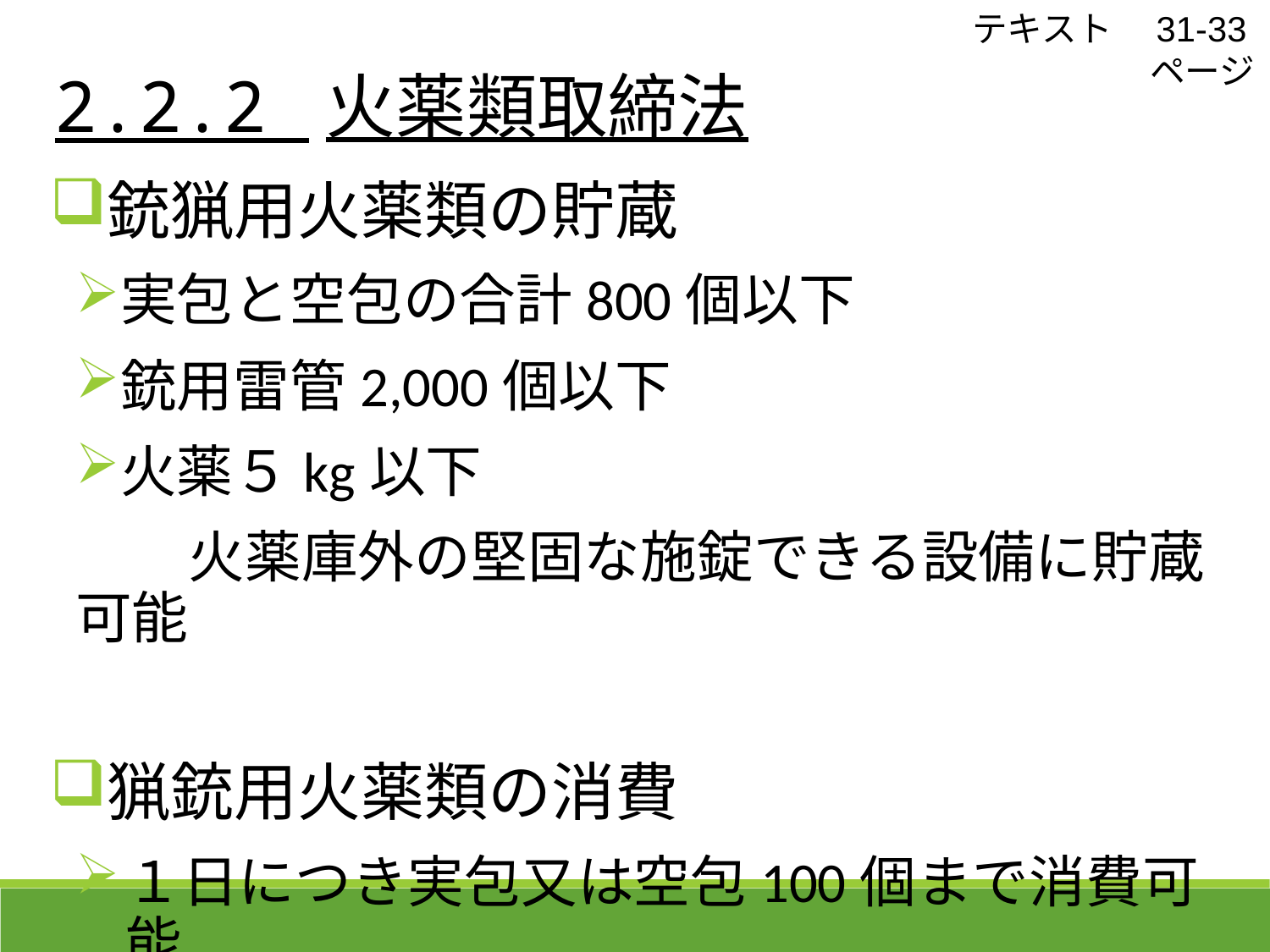

テキスト　31-33ページ
 2.2.2 火薬類取締法
銃猟用火薬類の貯蔵
実包と空包の合計800個以下
銃用雷管2,000個以下
火薬５kg以下
　　火薬庫外の堅固な施錠できる設備に貯蔵可能

猟銃用火薬類の消費
１日につき実包又は空包100個まで消費可能